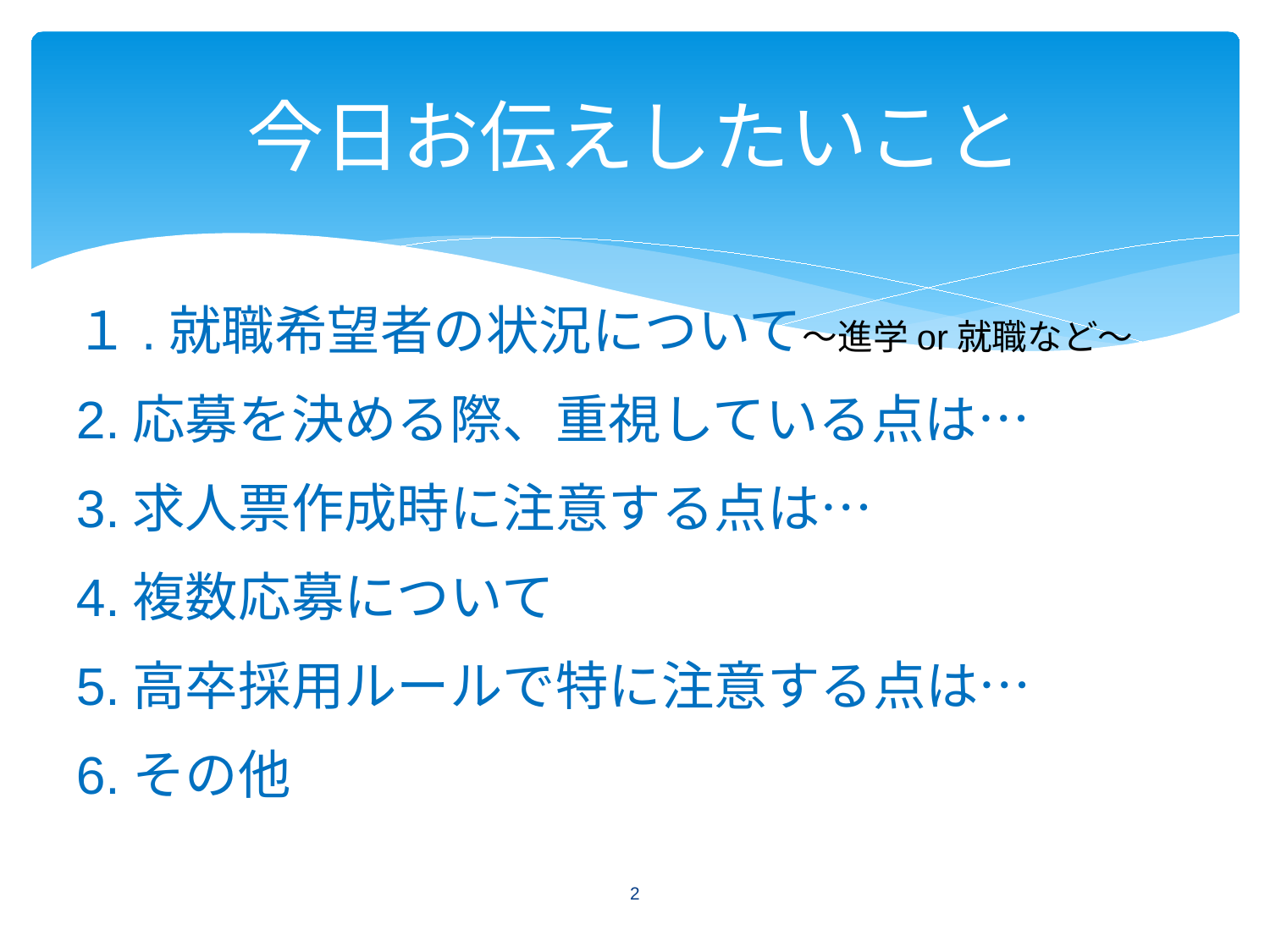

# 今日お伝えしたいこと
１.就職希望者の状況について～進学or就職など～
　　　
2.応募を決める際、重視している点は…
　　
3.求人票作成時に注意する点は…
　　
4.複数応募について
　　
5.高卒採用ルールで特に注意する点は…
　　
6.その他

2